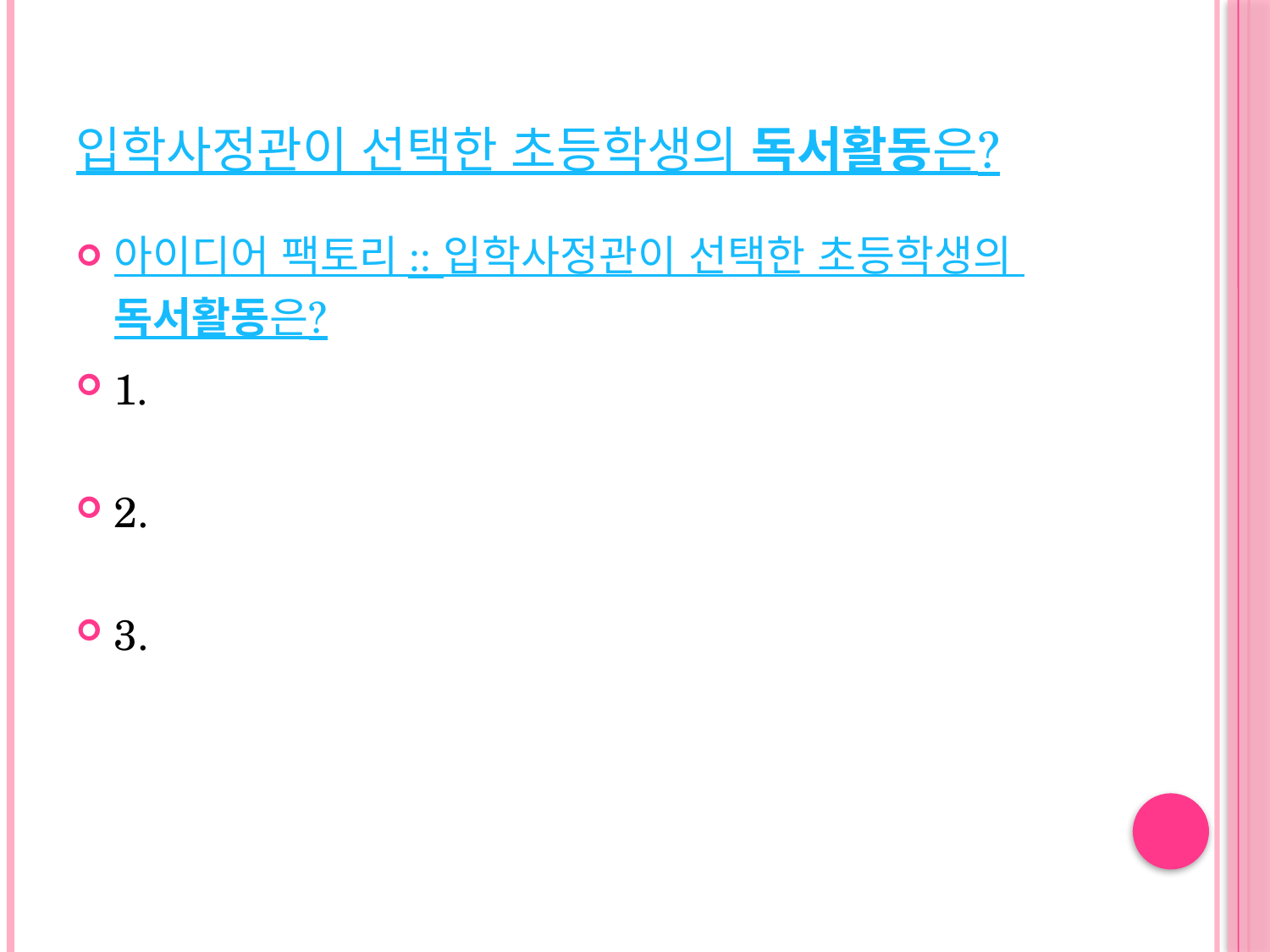

# 입학사정관이 선택한 초등학생의 독서활동은?
아이디어 팩토리 :: 입학사정관이 선택한 초등학생의 독서활동은?
1.

2.

3.